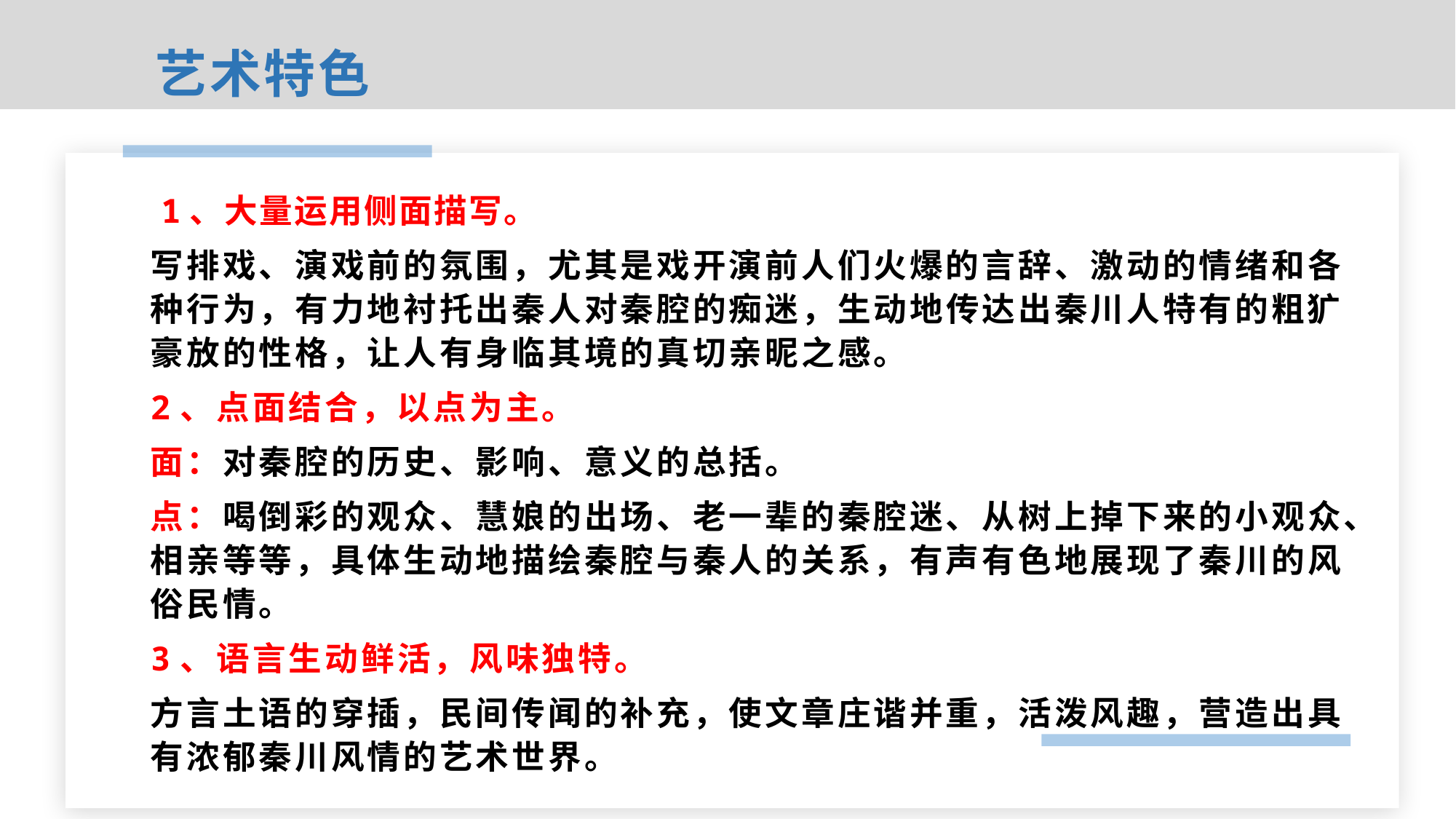

艺术特色

    1、大量运用侧面描写。
写排戏、演戏前的氛围，尤其是戏开演前人们火爆的言辞、激动的情绪和各种行为，有力地衬托出秦人对秦腔的痴迷，生动地传达出秦川人特有的粗犷豪放的性格，让人有身临其境的真切亲昵之感。
2、点面结合，以点为主。
面：对秦腔的历史、影响、意义的总括。
点：喝倒彩的观众、慧娘的出场、老一辈的秦腔迷、从树上掉下来的小观众、相亲等等，具体生动地描绘秦腔与秦人的关系，有声有色地展现了秦川的风俗民情。
3、语言生动鲜活，风味独特。
方言土语的穿插，民间传闻的补充，使文章庄谐并重，活泼风趣，营造出具有浓郁秦川风情的艺术世界。